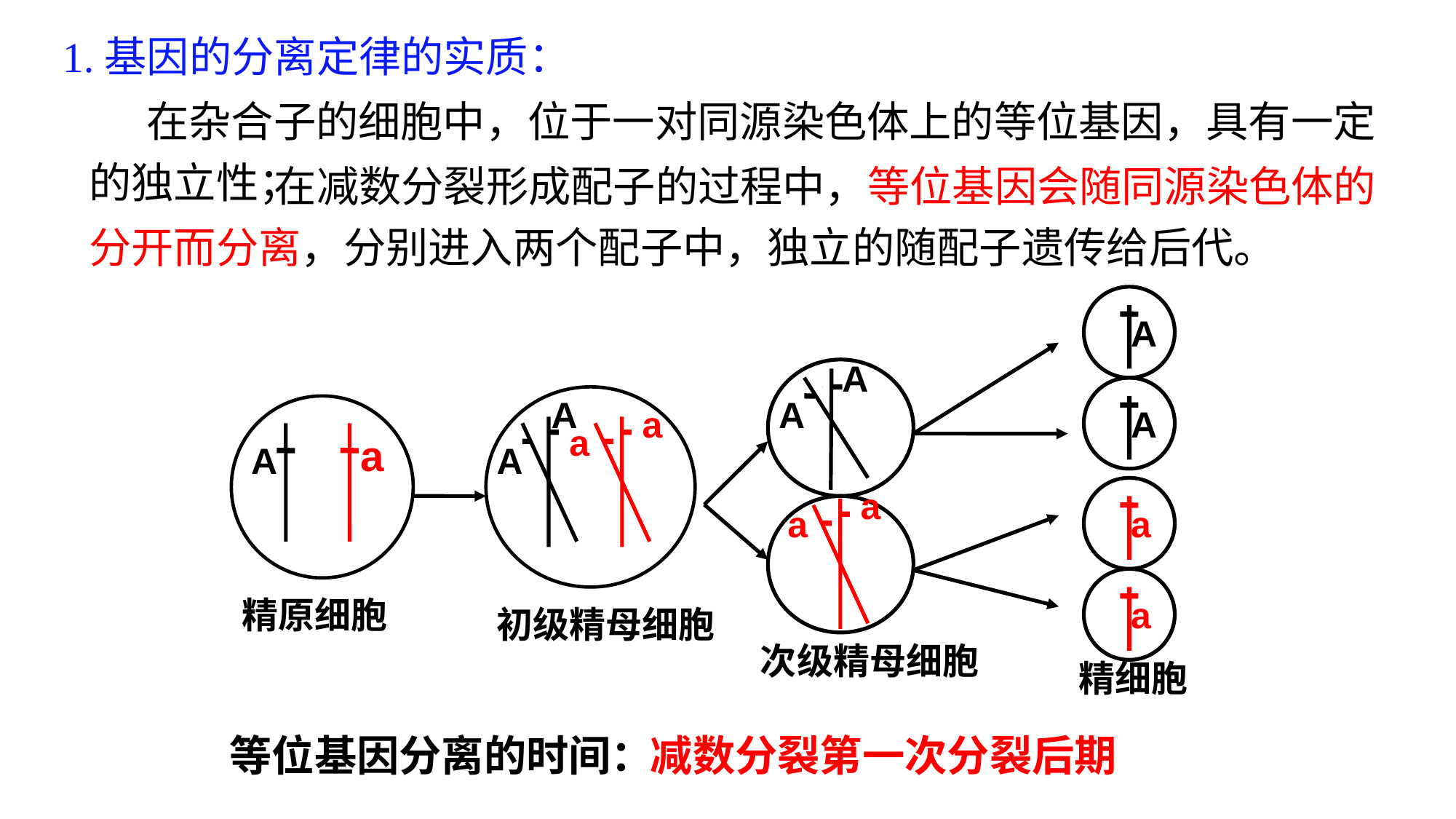

1.基因的分离定律的实质：
       在杂合子的细胞中，位于一对同源染色体上的等位基因，具有一定的独立性；

                         在减数分裂形成配子的过程中，等位基因会随同源染色体的分开而分离，分别进入两个配子中，独立的随配子遗传给后代。

A

A

a

a

精细胞

A

A

a

a

次级精母细胞

A
a
a

A

初级精母细胞

a
A

精原细胞

等位基因分离的时间：
减数分裂第一次分裂后期